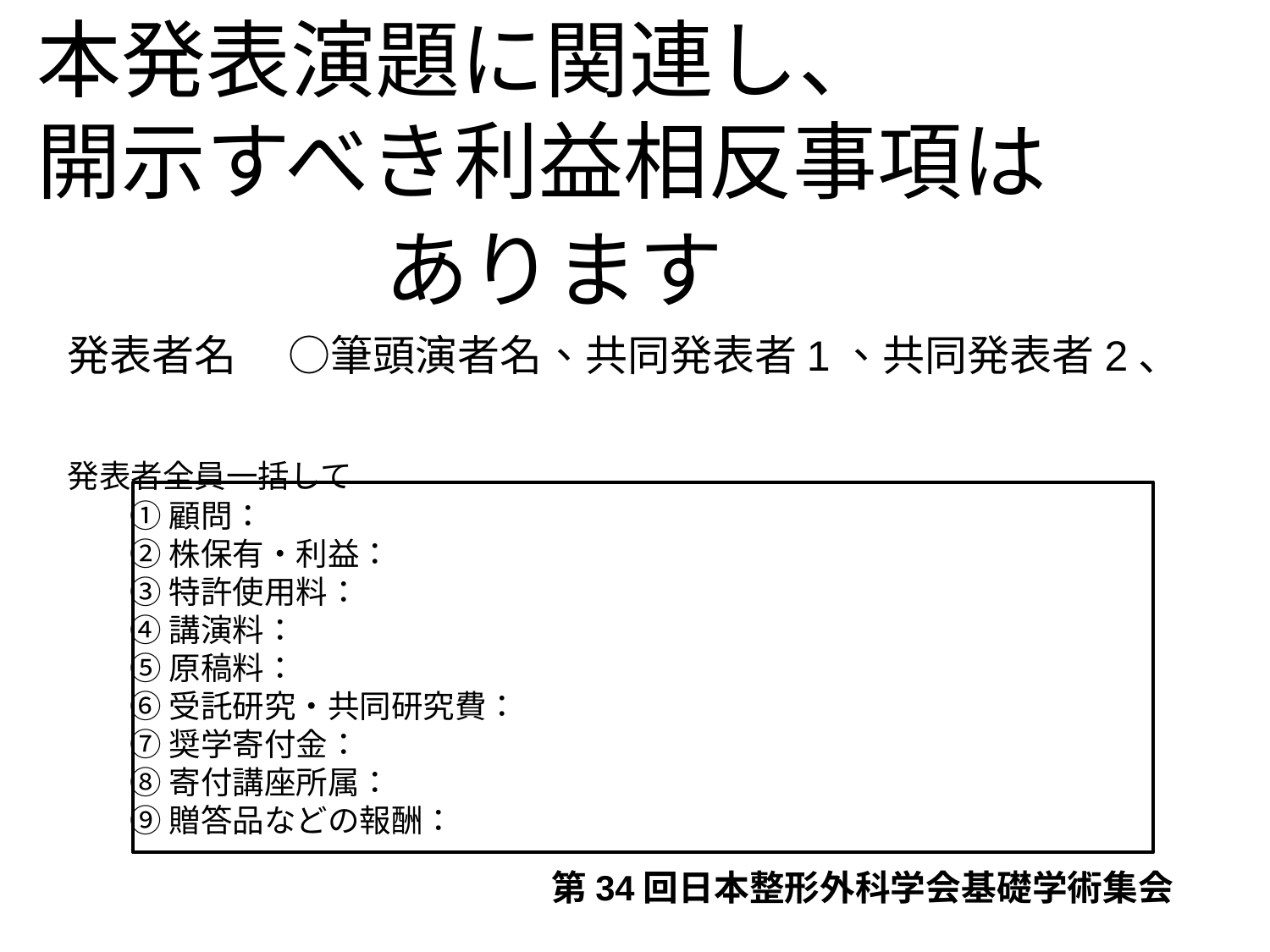

本発表演題に関連し、
開示すべき利益相反事項は
あります
発表者名　 ○筆頭演者名、共同発表者1、共同発表者2、

発表者全員一括して

①顧問：
②株保有・利益：
③特許使用料：
④講演料：
⑤原稿料：
⑥受託研究・共同研究費：
⑦奨学寄付金：
⑧寄付講座所属：
⑨贈答品などの報酬：
第34回日本整形外科学会基礎学術集会